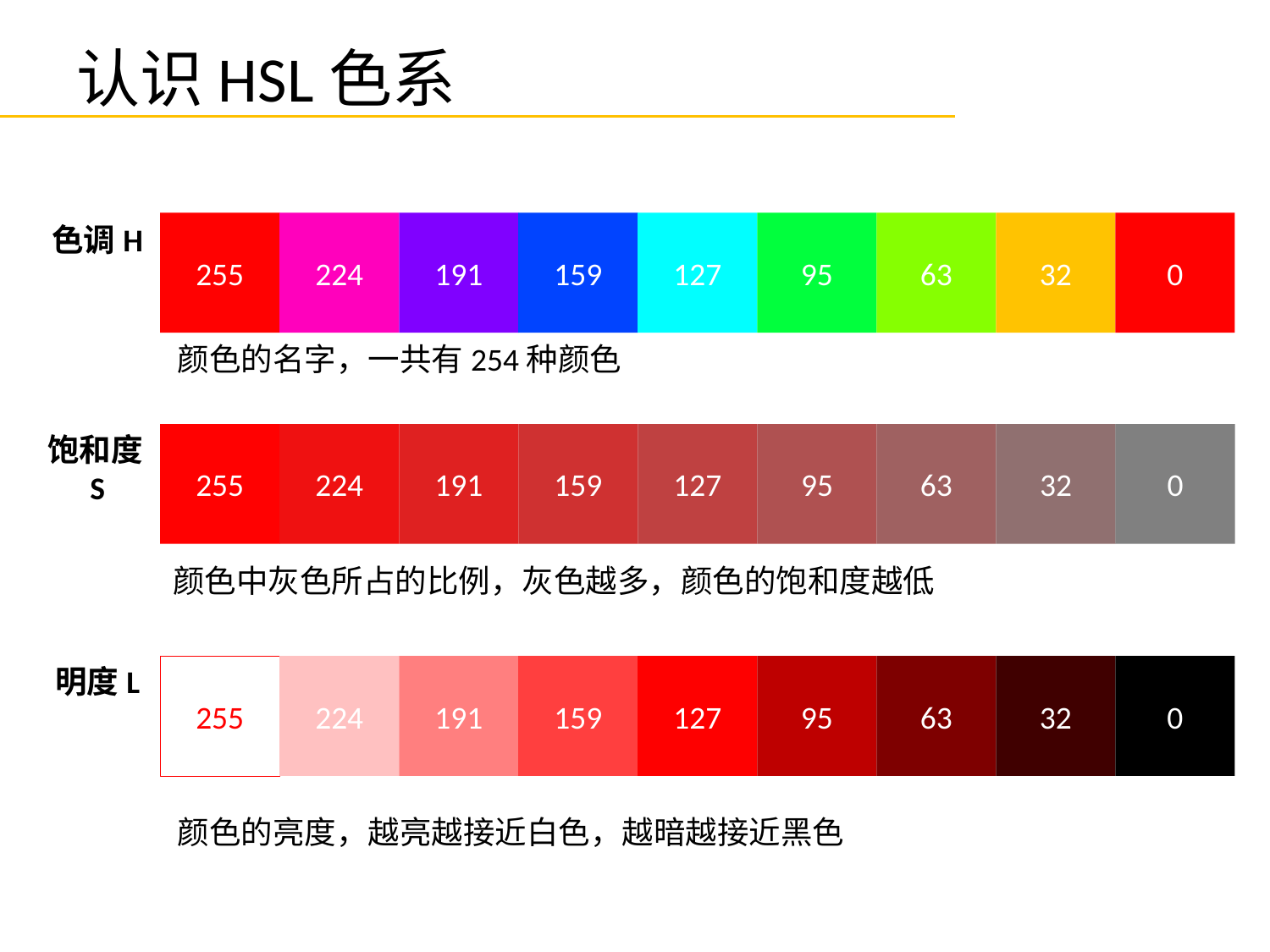

# 认识HSL色系
224
159
127
95
63
32
0
255
191
色调H
颜色的名字，一共有254种颜色
饱和度S
255
224
191
159
127
95
63
32
0
颜色中灰色所占的比例，灰色越多，颜色的饱和度越低
明度L
255
224
191
159
127
95
63
32
0
颜色的亮度，越亮越接近白色，越暗越接近黑色